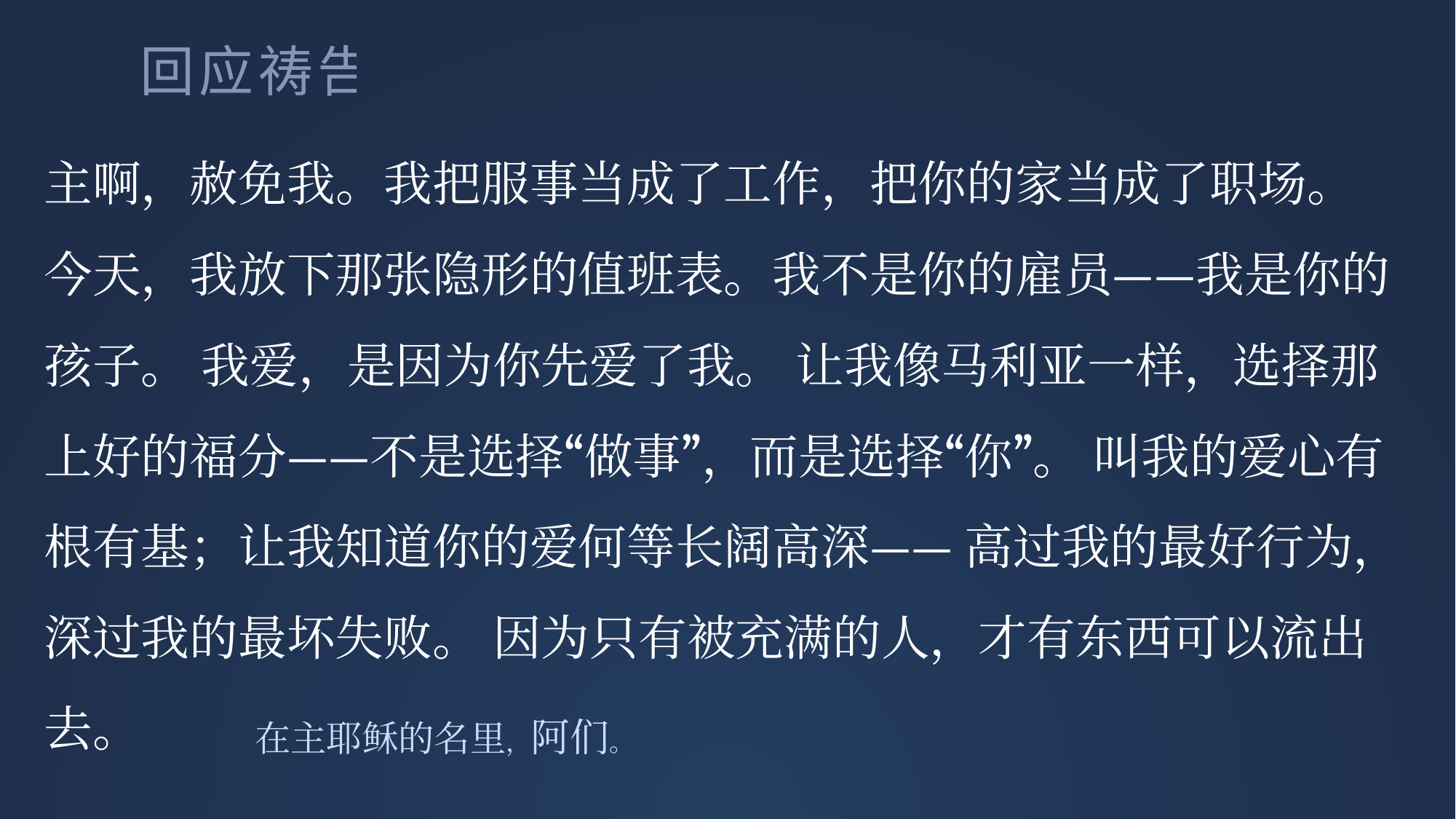

回应祷告
主啊，赦免我。我把服事当成了工作，把你的家当成了职场。 今天，我放下那张隐形的值班表。我不是你的雇员——我是你的孩子。 我爱，是因为你先爱了我。 让我像马利亚一样，选择那上好的福分——不是选择“做事”，而是选择“你”。 叫我的爱心有根有基；让我知道你的爱何等长阔高深—— 高过我的最好行为，深过我的最坏失败。 因为只有被充满的人，才有东西可以流出去。
在主耶稣的名里，阿们。